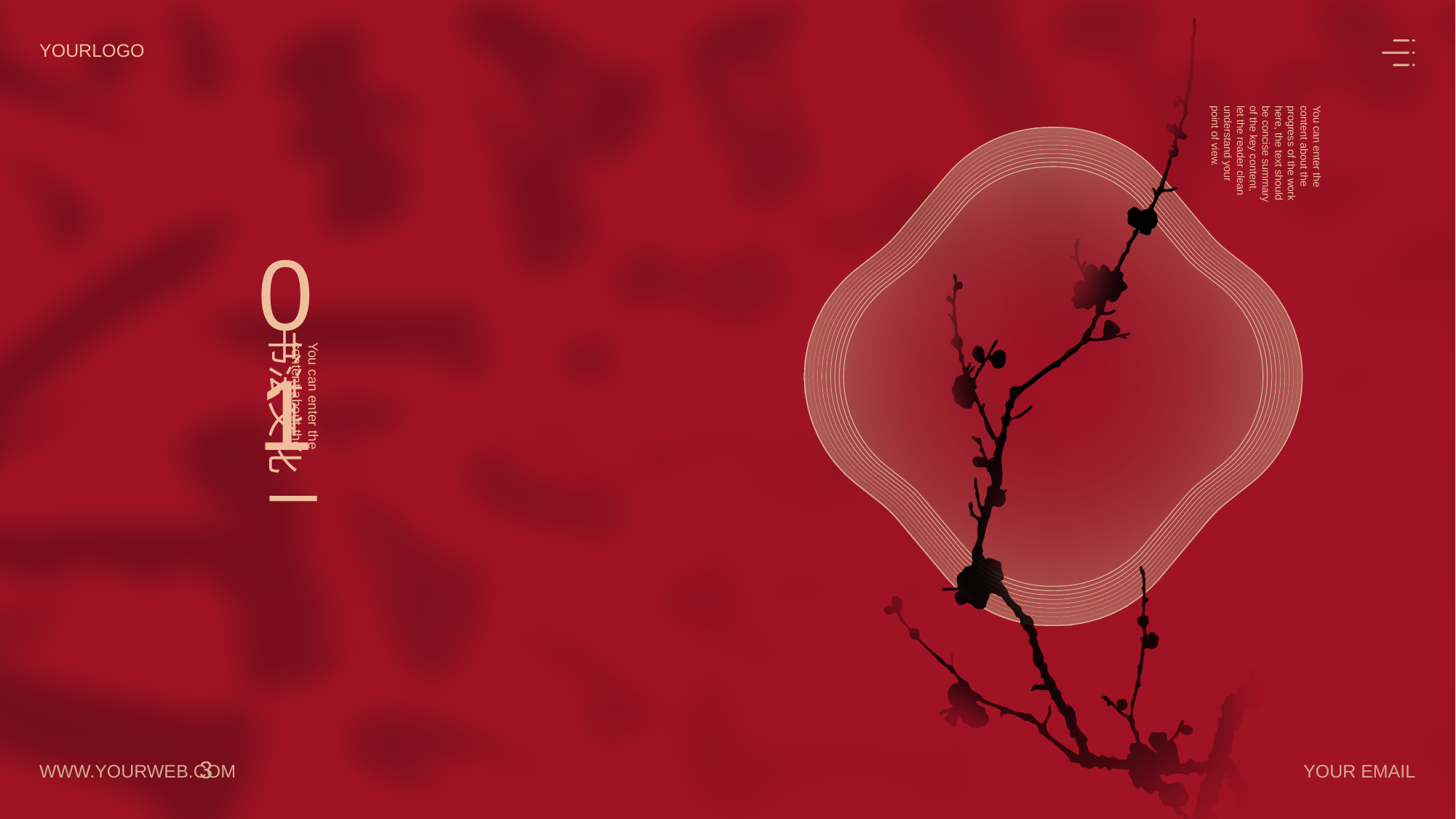

01
书法文化
You can enter the content about the

3